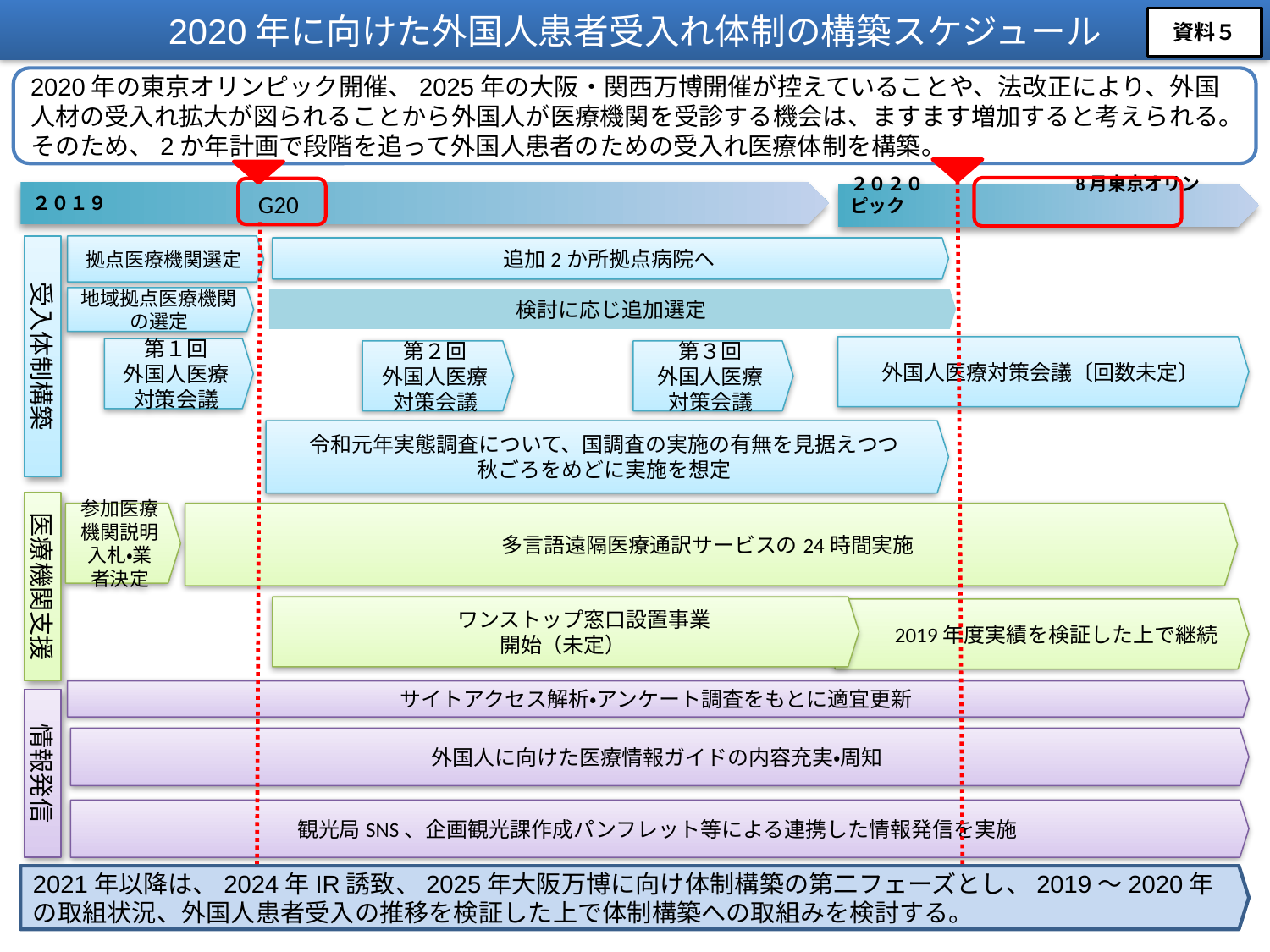

2020年に向けた外国人患者受入れ体制の構築スケジュール
資料５
2020年の東京オリンピック開催、2025年の大阪・関西万博開催が控えていることや、法改正により、外国人材の受入れ拡大が図られることから外国人が医療機関を受診する機会は、ますます増加すると考えられる。そのため、2か年計画で段階を追って外国人患者のための受入れ医療体制を構築。

G20
２０１９
２０２０　　　　　　　　8月東京オリンピック
拠点医療機関選定
受入体制構築
追加2か所拠点病院へ
地域拠点医療機関の選定
検討に応じ追加選定
外国人医療対策会議〔回数未定〕
第１回
外国人医療対策会議
第３回
外国人医療
対策会議
第２回
外国人医療
対策会議
令和元年実態調査について、国調査の実施の有無を見据えつつ
秋ごろをめどに実施を想定
医療機関支援
参加医療機関説明
入札・業者決定
多言語遠隔医療通訳サービスの24時間実施
　　ワンストップ窓口設置事業
開始（未定）
　　2019年度実績を検証した上で継続
サイトアクセス解析・アンケート調査をもとに適宜更新
情報発信
外国人に向けた医療情報ガイドの内容充実・周知
観光局SNS、企画観光課作成パンフレット等による連携した情報発信を実施
2021年以降は、2024年IR誘致、2025年大阪万博に向け体制構築の第二フェーズとし、2019～2020年の取組状況、外国人患者受入の推移を検証した上で体制構築への取組みを検討する。